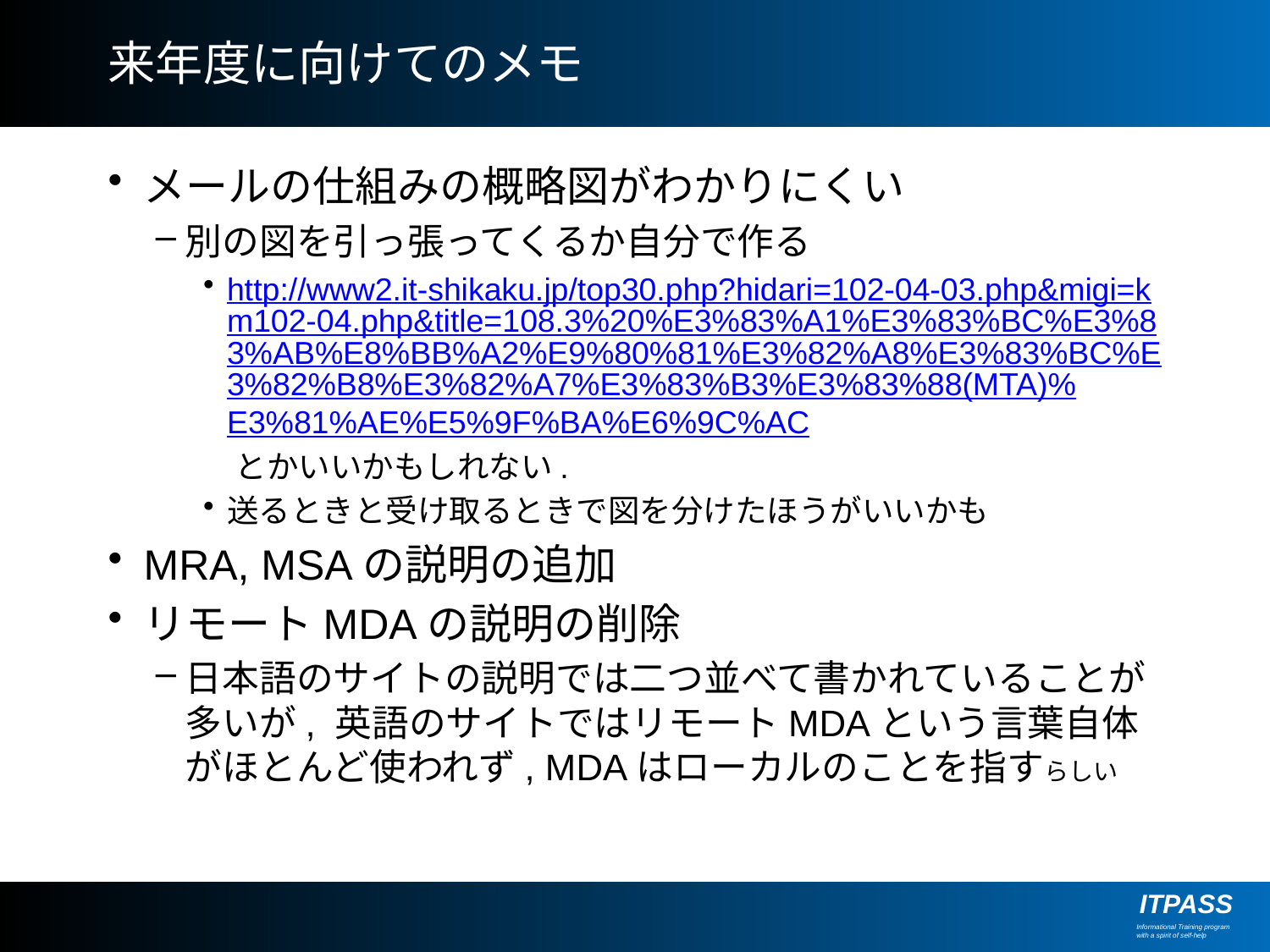

# 来年度に向けてのメモ
メールの仕組みの概略図がわかりにくい
別の図を引っ張ってくるか自分で作る
http://www2.it-shikaku.jp/top30.php?hidari=102-04-03.php&migi=km102-04.php&title=108.3%20%E3%83%A1%E3%83%BC%E3%83%AB%E8%BB%A2%E9%80%81%E3%82%A8%E3%83%BC%E3%82%B8%E3%82%A7%E3%83%B3%E3%83%88(MTA)%E3%81%AE%E5%9F%BA%E6%9C%AC
　とかいいかもしれない.
送るときと受け取るときで図を分けたほうがいいかも
MRA, MSAの説明の追加
リモートMDAの説明の削除
日本語のサイトの説明では二つ並べて書かれていることが多いが, 英語のサイトではリモートMDAという言葉自体がほとんど使われず, MDAはローカルのことを指すらしい